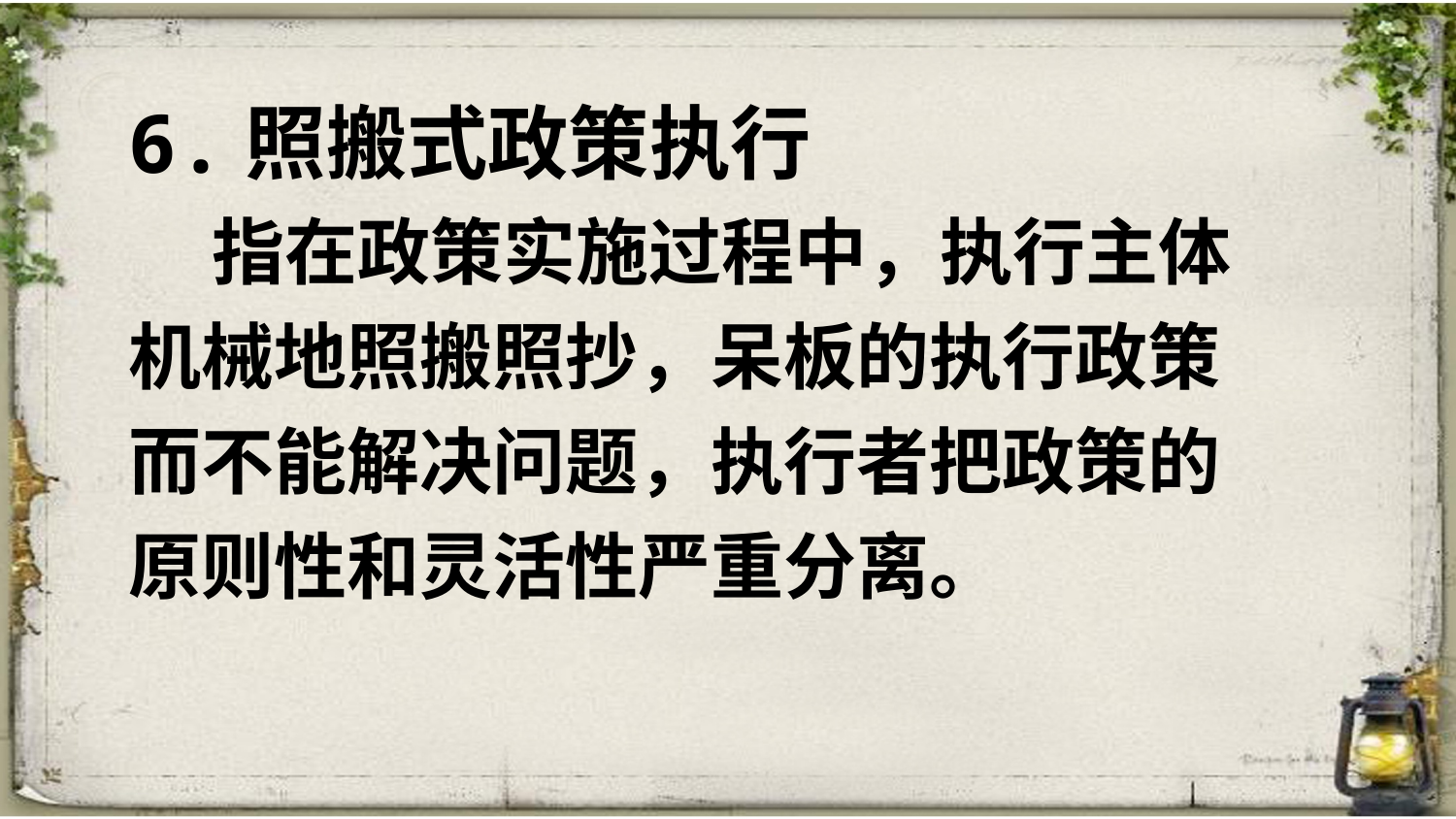

6.照搬式政策执行
    指在政策实施过程中，执行主体机械地照搬照抄，呆板的执行政策而不能解决问题，执行者把政策的原则性和灵活性严重分离。